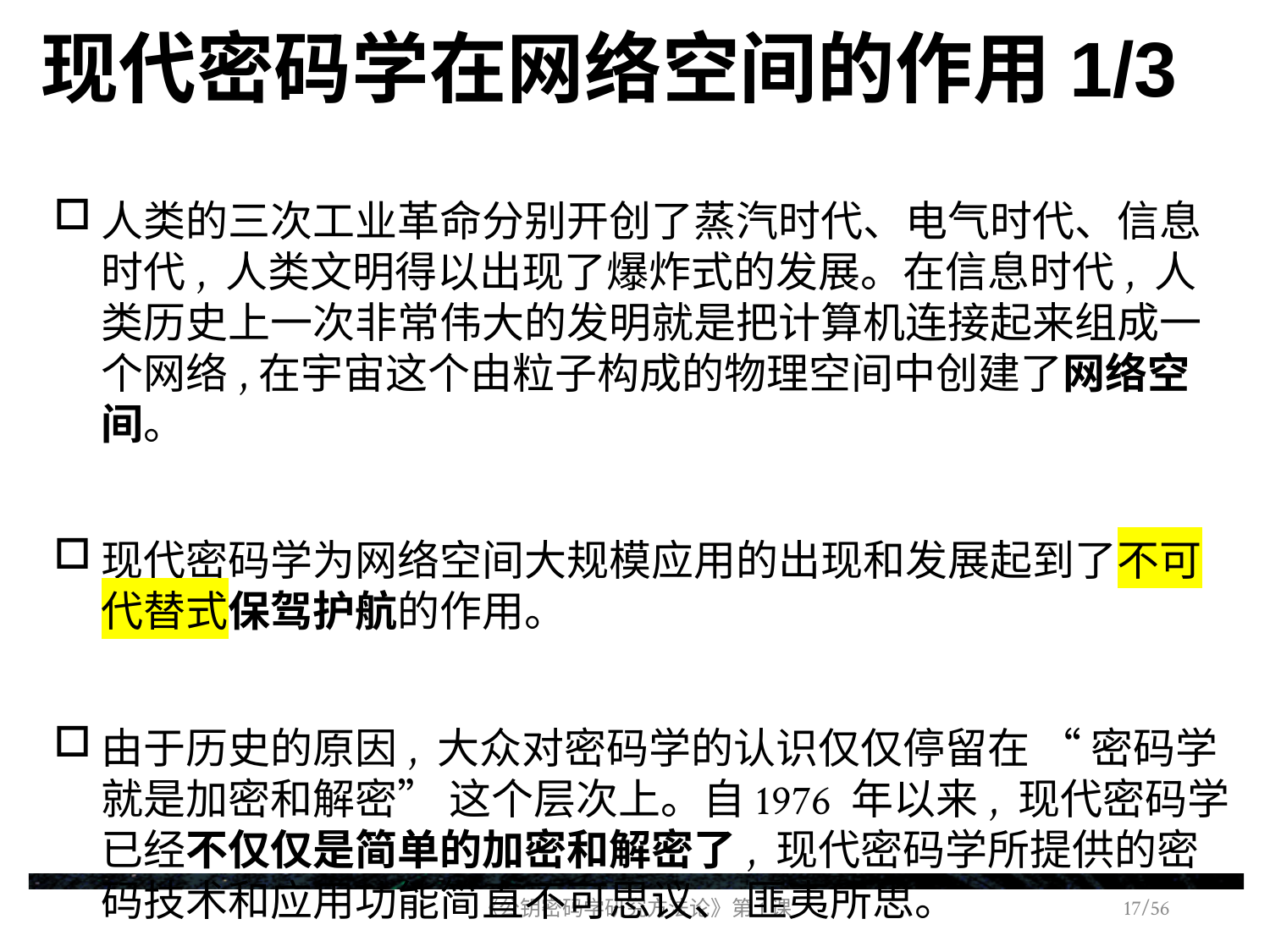

# 现代密码学在网络空间的作用1/3
人类的三次工业革命分别开创了蒸汽时代、电气时代、信息时代, 人类文明得以出现了爆炸式的发展。在信息时代, 人类历史上一次非常伟大的发明就是把计算机连接起来组成一个网络,在宇宙这个由粒子构成的物理空间中创建了网络空间。

现代密码学为网络空间大规模应用的出现和发展起到了不可代替式保驾护航的作用。

由于历史的原因, 大众对密码学的认识仅仅停留在 “ 密码学就是加密和解密” 这个层次上。自1976 年以来, 现代密码学已经不仅仅是简单的加密和解密了, 现代密码学所提供的密码技术和应用功能简直不可思议、 匪夷所思。
《公钥密码学研究方法论》第1课
17/56